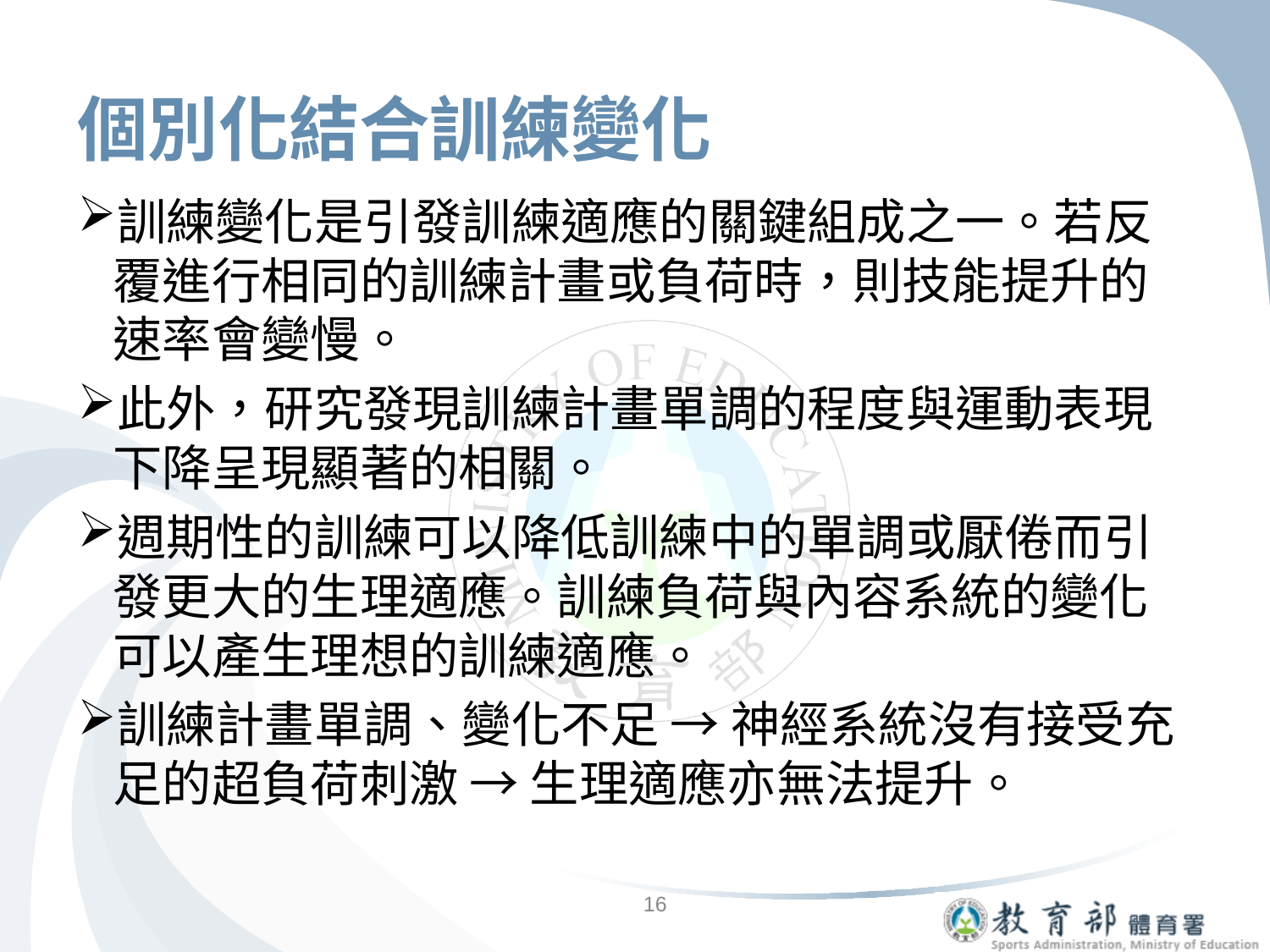

# 個別化結合訓練變化
訓練變化是引發訓練適應的關鍵組成之一。若反覆進行相同的訓練計畫或負荷時，則技能提升的速率會變慢。
此外，研究發現訓練計畫單調的程度與運動表現下降呈現顯著的相關。
週期性的訓練可以降低訓練中的單調或厭倦而引發更大的生理適應。訓練負荷與內容系統的變化可以產生理想的訓練適應。
訓練計畫單調、變化不足 → 神經系統沒有接受充足的超負荷刺激 → 生理適應亦無法提升。
16